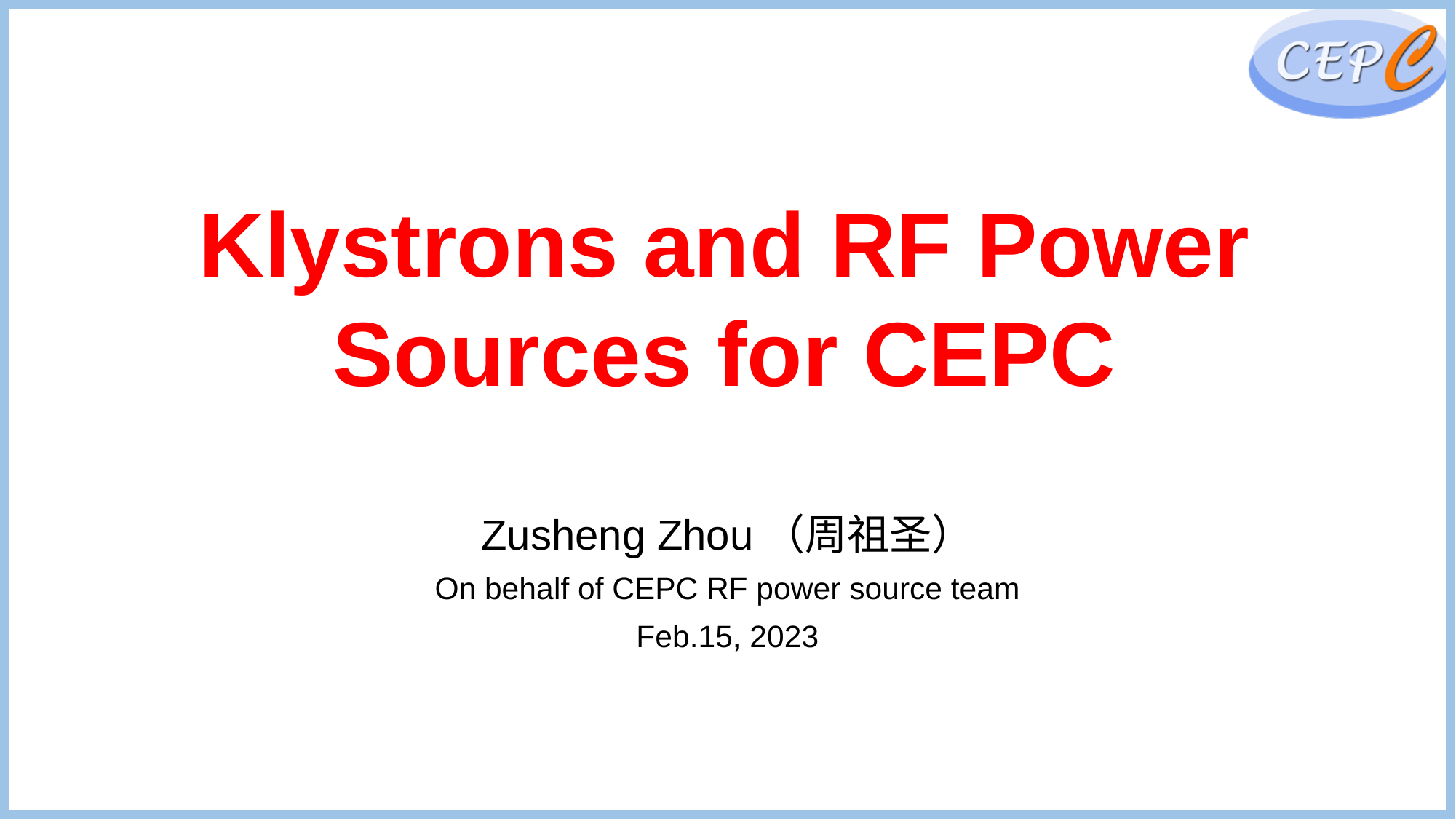

# Klystrons and RF Power Sources for CEPC
Zusheng Zhou（周祖圣）
On behalf of CEPC RF power source team
Feb.15, 2023